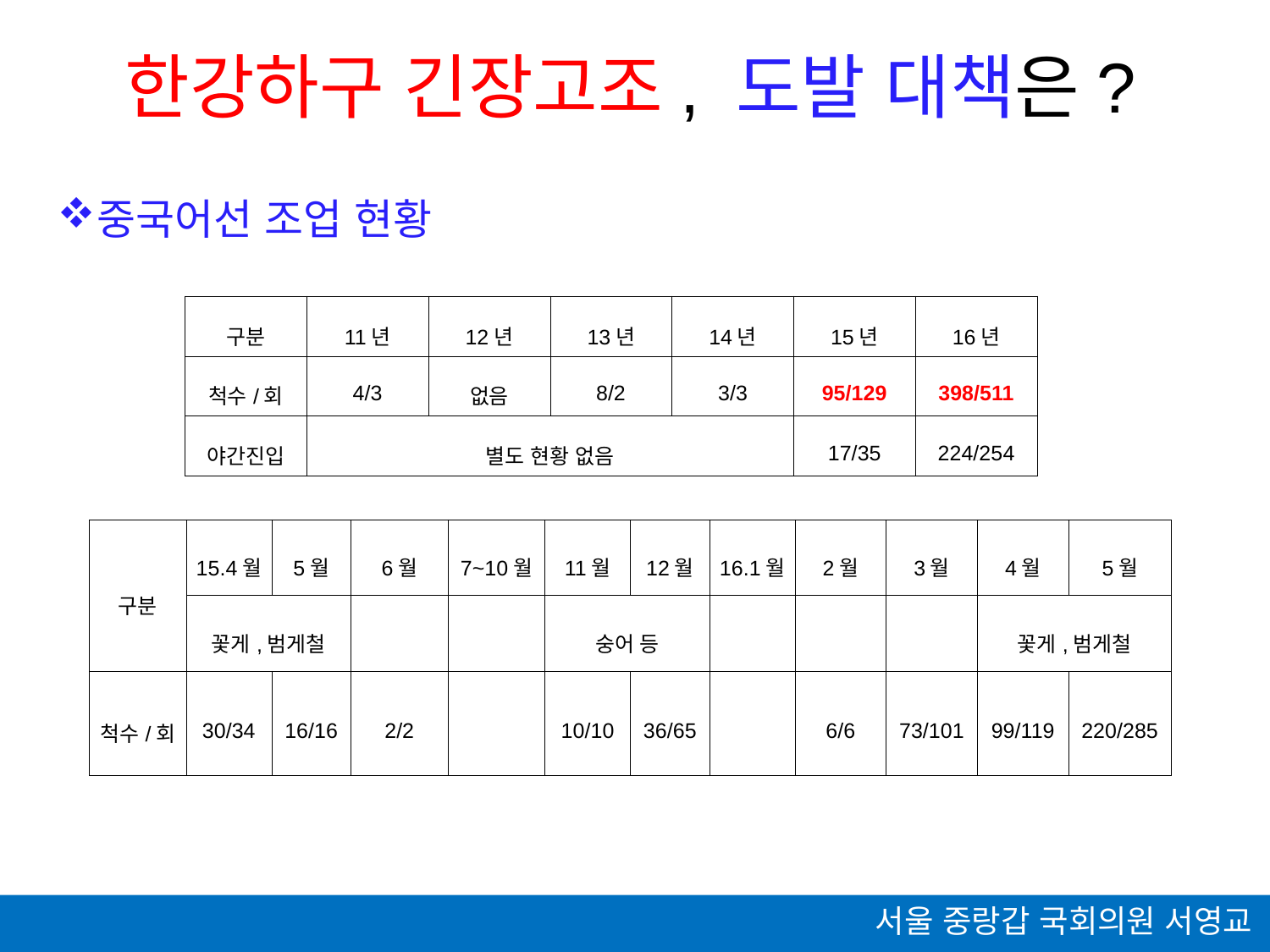

한강하구 긴장고조, 도발 대책은?
중국어선 조업 현황
| 구분 | 11년 | 12년 | 13년 | 14년 | 15년 | 16년 |
| --- | --- | --- | --- | --- | --- | --- |
| 척수/회 | 4/3 | 없음 | 8/2 | 3/3 | 95/129 | 398/511 |
| 야간진입 | 별도 현황 없음 |  |  |  | 17/35 | 224/254 |
| 구분 | 15.4월 | 5월 | 6월 | 7~10월 | 11월 | 12월 | 16.1월 | 2월 | 3월 | 4월 | 5월 |
| --- | --- | --- | --- | --- | --- | --- | --- | --- | --- | --- | --- |
|  | 꽃게,범게철 |  |  |  | 숭어 등 |  |  |  |  | 꽃게,범게철 |  |
| 척수/회 | 30/34 | 16/16 | 2/2 |  | 10/10 | 36/65 |  | 6/6 | 73/101 | 99/119 | 220/285 |

서울 중랑갑 국회의원 서영교